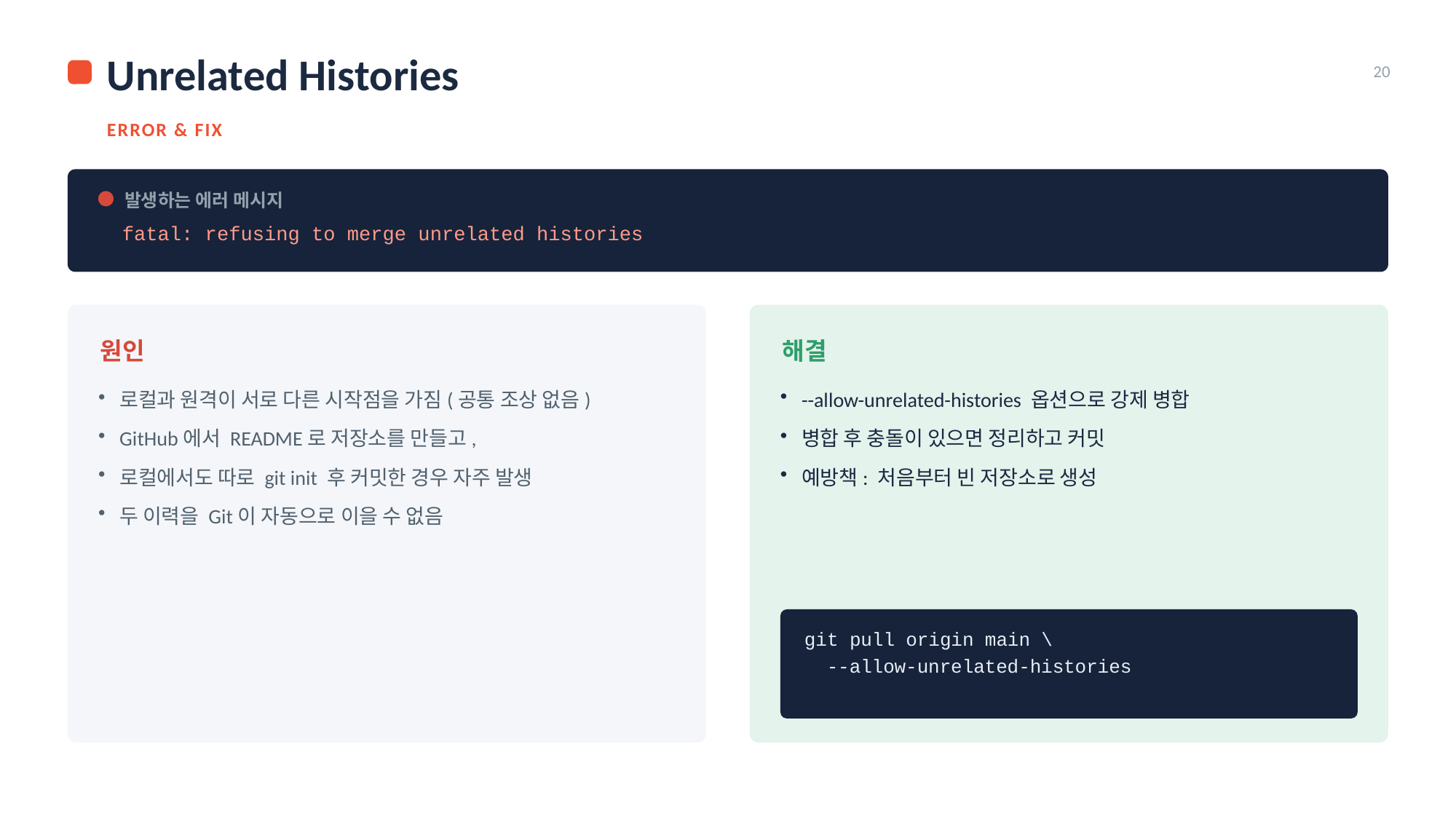

Unrelated Histories
20

ERROR & FIX

발생하는 에러 메시지

fatal: refusing to merge unrelated histories

원인
해결
로컬과 원격이 서로 다른 시작점을 가짐(공통 조상 없음)
GitHub에서 README로 저장소를 만들고,
로컬에서도 따로 git init 후 커밋한 경우 자주 발생
두 이력을 Git이 자동으로 이을 수 없음
--allow-unrelated-histories 옵션으로 강제 병합
병합 후 충돌이 있으면 정리하고 커밋
예방책: 처음부터 빈 저장소로 생성

git pull origin main \
  --allow-unrelated-histories